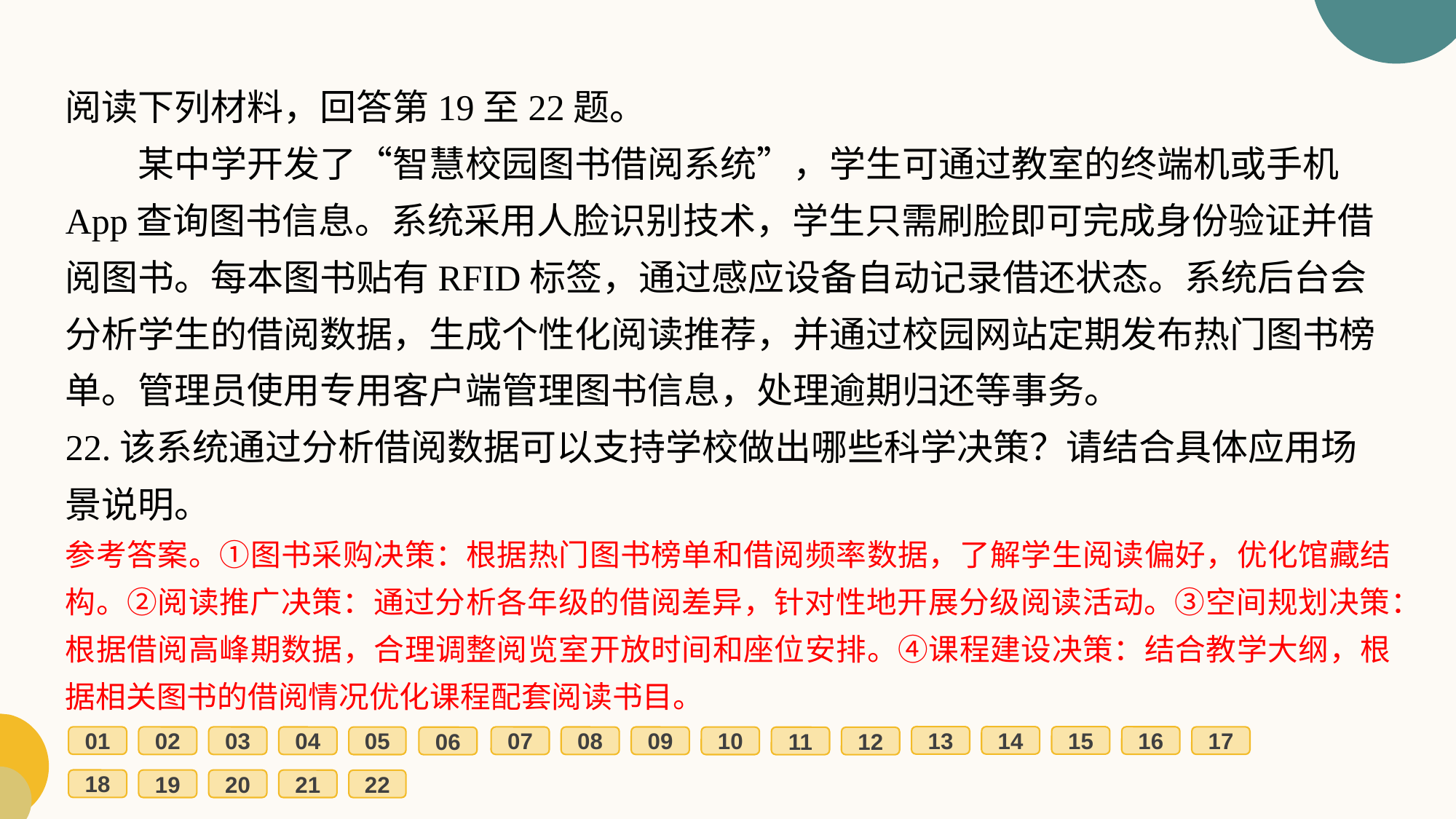

阅读下列材料，回答第19至22题。
　　某中学开发了“智慧校园图书借阅系统”，学生可通过教室的终端机或手机App查询图书信息。系统采用人脸识别技术，学生只需刷脸即可完成身份验证并借阅图书。每本图书贴有RFID标签，通过感应设备自动记录借还状态。系统后台会分析学生的借阅数据，生成个性化阅读推荐，并通过校园网站定期发布热门图书榜单。管理员使用专用客户端管理图书信息，处理逾期归还等事务。
22.该系统通过分析借阅数据可以支持学校做出哪些科学决策？请结合具体应用场景说明。
参考答案。①图书采购决策：根据热门图书榜单和借阅频率数据，了解学生阅读偏好，优化馆藏结构。②阅读推广决策：通过分析各年级的借阅差异，针对性地开展分级阅读活动。③空间规划决策：根据借阅高峰期数据，合理调整阅览室开放时间和座位安排。④课程建设决策：结合教学大纲，根据相关图书的借阅情况优化课程配套阅读书目。